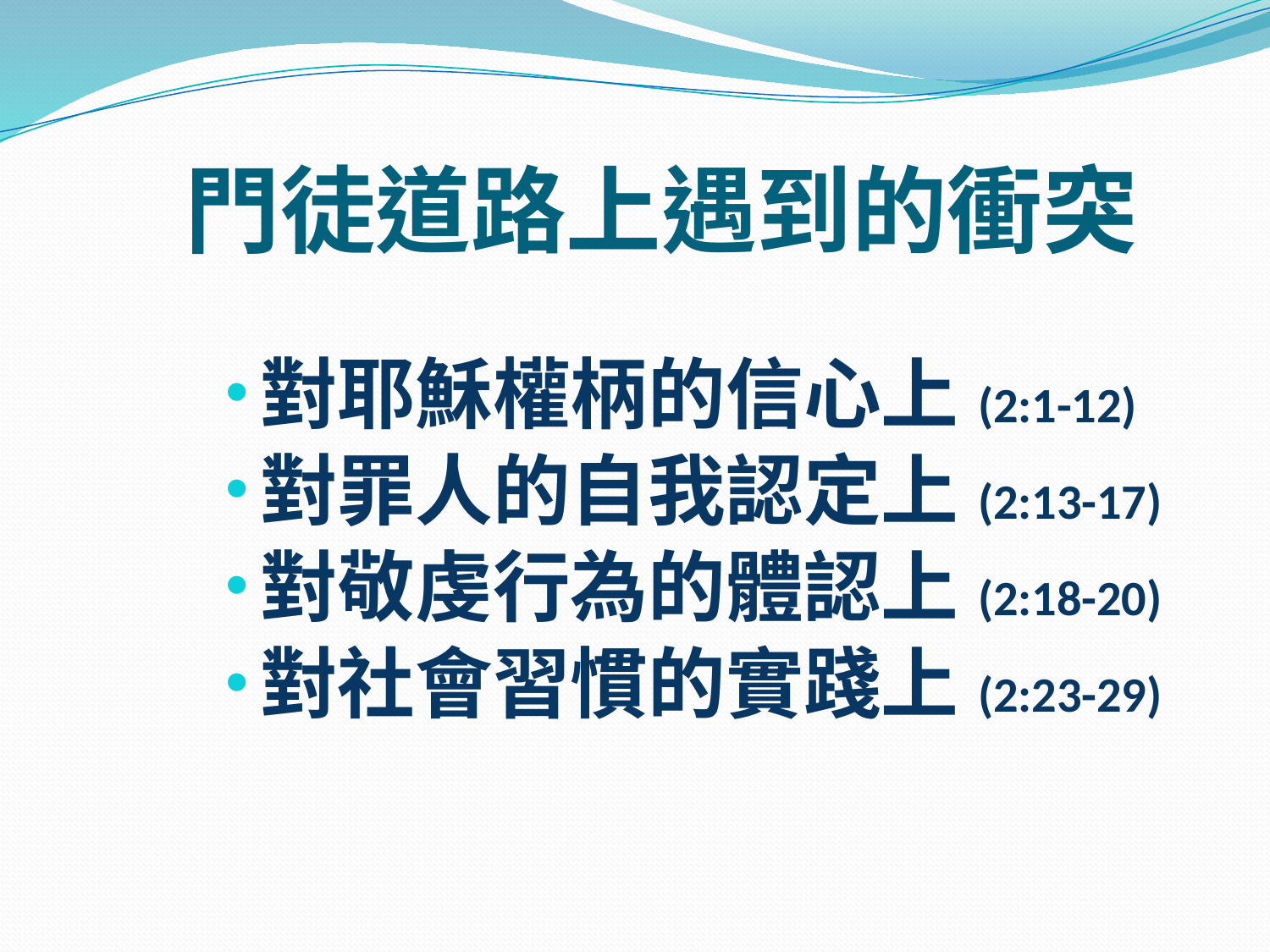

# 門徒道路上遇到的衝突
對耶穌權柄的信心上(2:1-12)
對罪人的自我認定上(2:13-17)
對敬虔行為的體認上(2:18-20)
對社會習慣的實踐上(2:23-29)